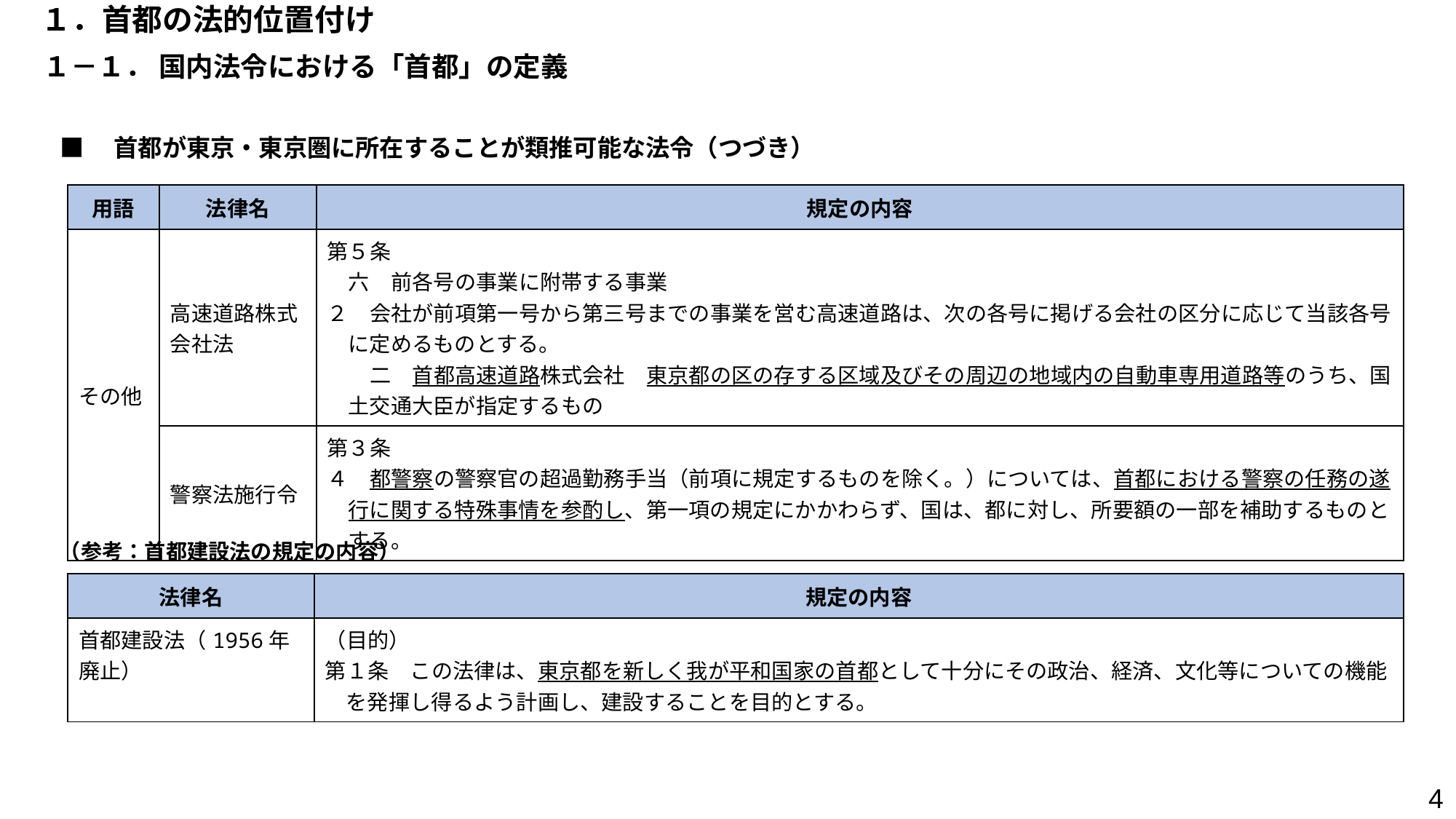

１．首都の法的位置付け
１－１． 国内法令における「首都」の定義
■　首都が東京・東京圏に所在することが類推可能な法令（つづき）
| 用語 | 法律名 | 規定の内容 |
| --- | --- | --- |
| その他 | 高速道路株式会社法 | 第５条 　六　前各号の事業に附帯する事業 ２　会社が前項第一号から第三号までの事業を営む高速道路は、次の各号に掲げる会社の区分に応じて当該各号に定めるものとする。 　　二　首都高速道路株式会社　東京都の区の存する区域及びその周辺の地域内の自動車専用道路等のうち、国土交通大臣が指定するもの |
|  | 警察法施行令 | 第３条 ４　都警察の警察官の超過勤務手当（前項に規定するものを除く。）については、首都における警察の任務の遂行に関する特殊事情を参酌し、第一項の規定にかかわらず、国は、都に対し、所要額の一部を補助するものとする。 |
（参考：首都建設法の規定の内容）
| 法律名 | 規定の内容 |
| --- | --- |
| 首都建設法（1956年廃止） | （目的） 第１条　この法律は、東京都を新しく我が平和国家の首都として十分にその政治、経済、文化等についての機能を発揮し得るよう計画し、建設することを目的とする。 |
4